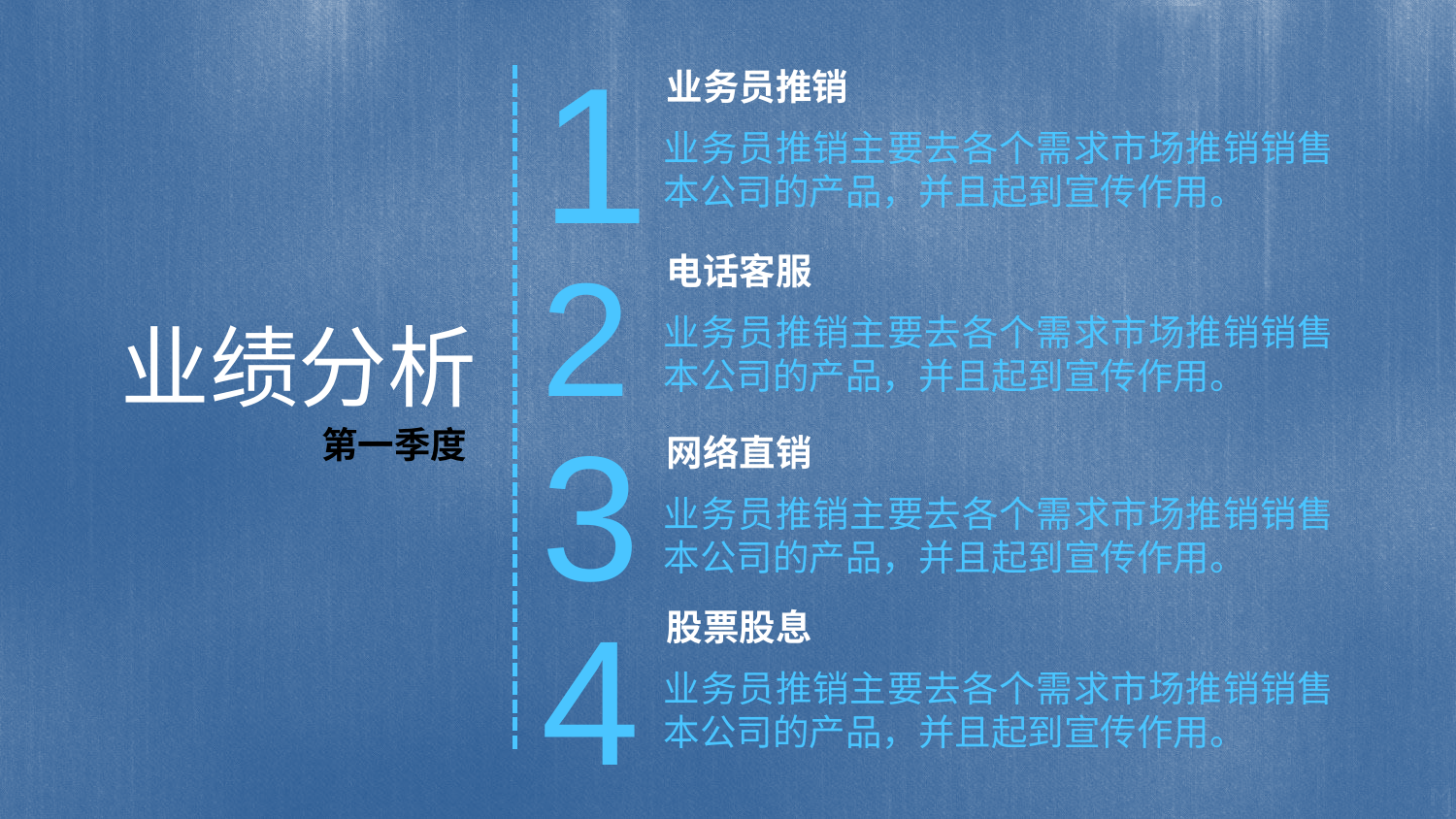

1
业务员推销
业务员推销主要去各个需求市场推销销售本公司的产品，并且起到宣传作用。
2
电话客服
业务员推销主要去各个需求市场推销销售本公司的产品，并且起到宣传作用。
业绩分析
3
网络直销
业务员推销主要去各个需求市场推销销售本公司的产品，并且起到宣传作用。
第一季度
4
股票股息
业务员推销主要去各个需求市场推销销售本公司的产品，并且起到宣传作用。